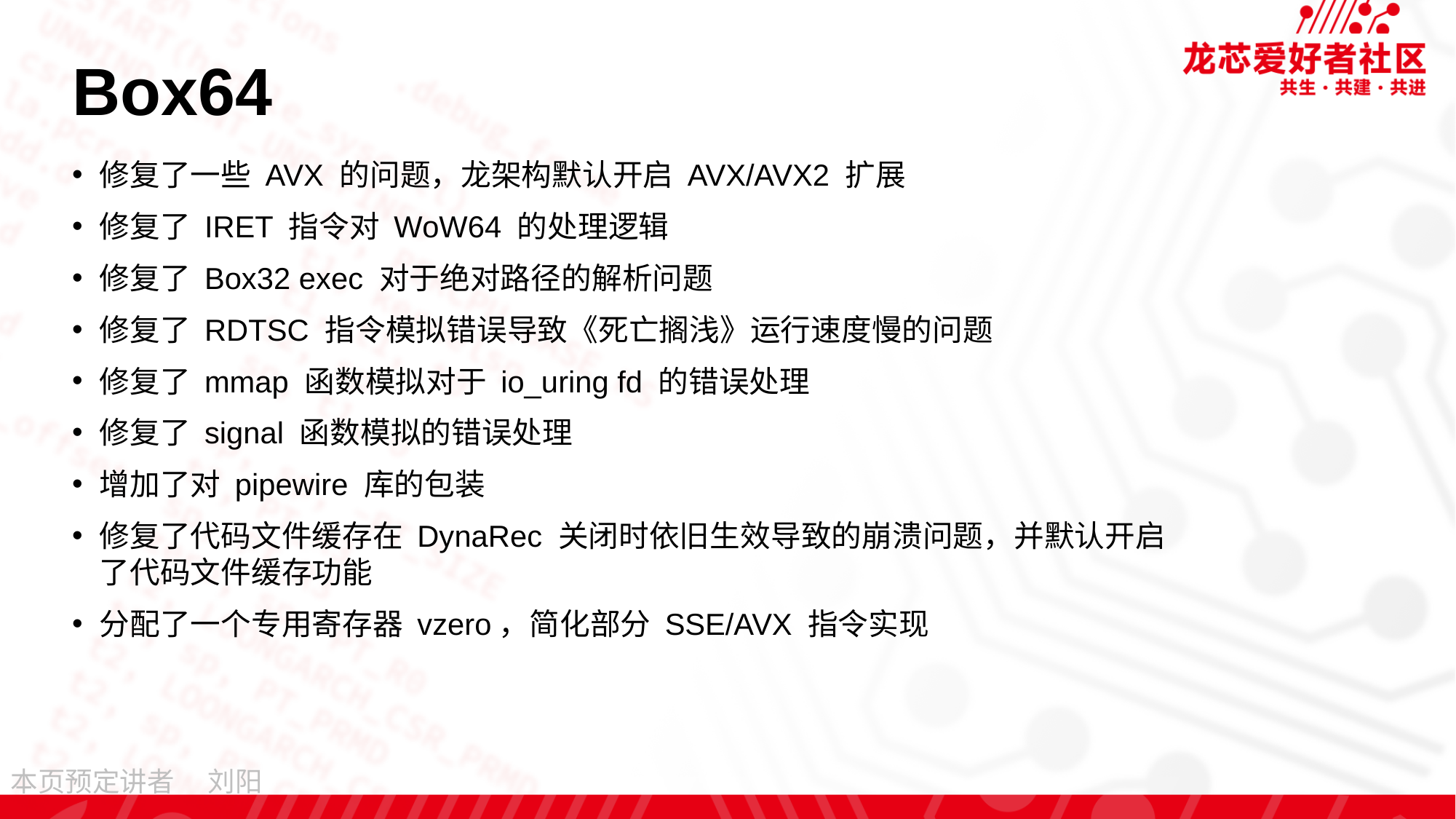

# Box64
修复了一些 AVX 的问题，龙架构默认开启 AVX/AVX2 扩展
修复了 IRET 指令对 WoW64 的处理逻辑
修复了 Box32 exec 对于绝对路径的解析问题
修复了 RDTSC 指令模拟错误导致《死亡搁浅》运行速度慢的问题
修复了 mmap 函数模拟对于 io_uring fd 的错误处理
修复了 signal 函数模拟的错误处理
增加了对 pipewire 库的包装
修复了代码文件缓存在 DynaRec 关闭时依旧生效导致的崩溃问题，并默认开启了代码文件缓存功能
分配了一个专用寄存器 vzero，简化部分 SSE/AVX 指令实现
刘阳